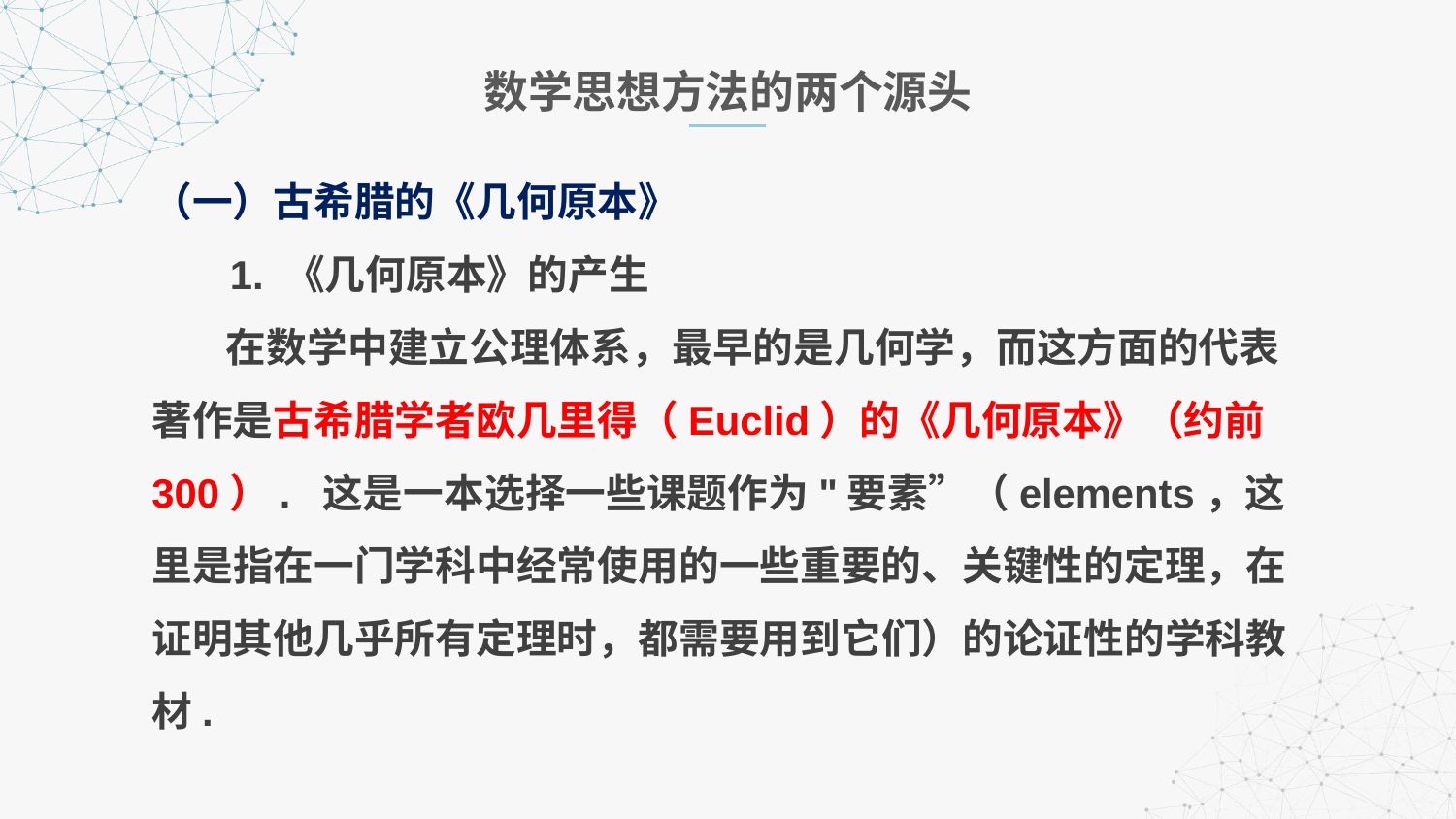

数学思想方法的两个源头
（一）古希腊的《几何原本》
       1. 《几何原本》的产生
       在数学中建立公理体系，最早的是几何学，而这方面的代表著作是古希腊学者欧几里得（Euclid）的《几何原本》（约前300）.  这是一本选择一些课题作为"要素”（elements，这里是指在一门学科中经常使用的一些重要的、关键性的定理，在证明其他几乎所有定理时，都需要用到它们）的论证性的学科教材.